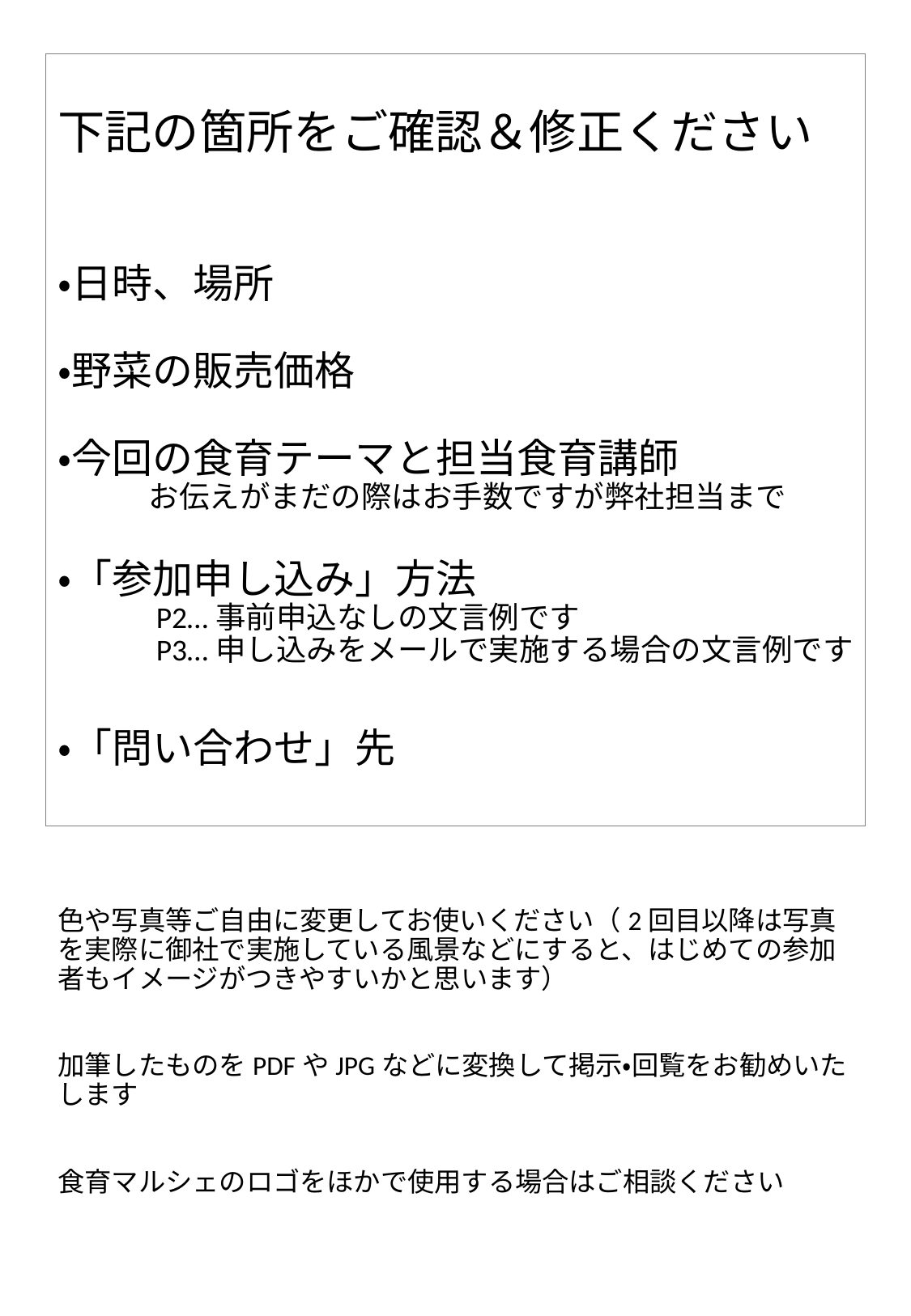

# 下記の箇所をご確認＆修正ください ・日時、場所 ・野菜の販売価格 ・今回の食育テーマと担当食育講師 　　　お伝えがまだの際はお手数ですが弊社担当まで ・「参加申し込み」方法 　　　P2…事前申込なしの文言例です 　　　P3…申し込みをメールで実施する場合の文言例です ・「問い合わせ」先
色や写真等ご自由に変更してお使いください（2回目以降は写真を実際に御社で実施している風景などにすると、はじめての参加者もイメージがつきやすいかと思います）

加筆したものをPDFやJPGなどに変換して掲示・回覧をお勧めいたします

食育マルシェのロゴをほかで使用する場合はご相談ください